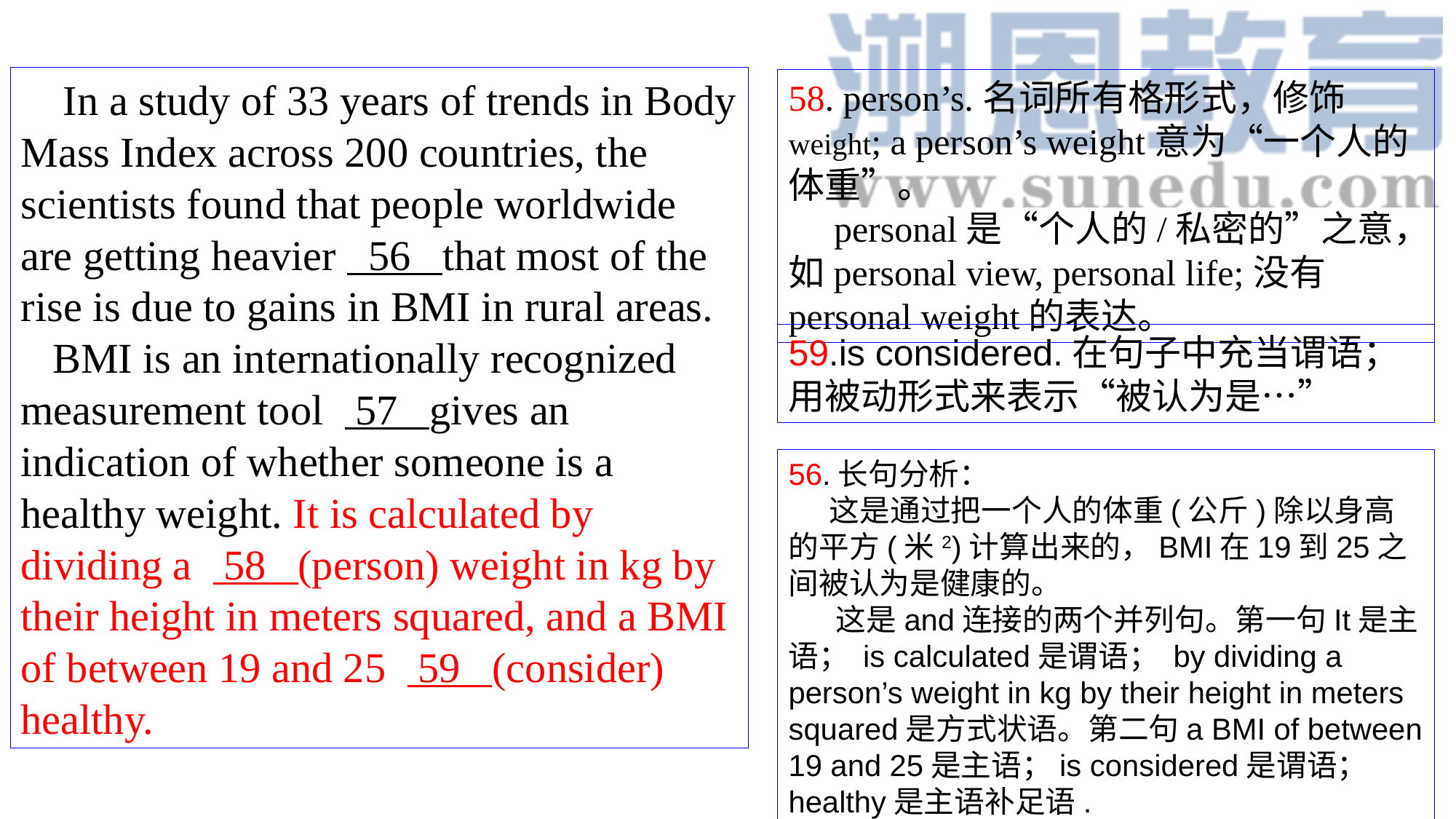

In a study of 33 years of trends in Body Mass Index across 200 countries, the scientists found that people worldwide are getting heavier   56   that most of the rise is due to gains in BMI in rural areas.
   BMI is an internationally recognized measurement tool   57   gives an indication of whether someone is a healthy weight. It is calculated by dividing a   58   (person) weight in kg by their height in meters squared, and a BMI of between 19 and 25   59   (consider) healthy.
58. person’s.名词所有格形式，修饰weight; a person’s weight意为“一个人的体重”。
     personal是“个人的/私密的”之意，如personal view, personal life;没有personal weight的表达。
59.is considered.在句子中充当谓语；用被动形式来表示“被认为是…”
56.长句分析：
     这是通过把一个人的体重(公斤)除以身高的平方(米2)计算出来的，BMI在19到25之间被认为是健康的。
      这是and连接的两个并列句。第一句It是主语； is calculated是谓语； by dividing a person’s weight in kg by their height in meters squared是方式状语。第二句a BMI of between 19 and 25是主语；is considered是谓语；healthy是主语补足语.